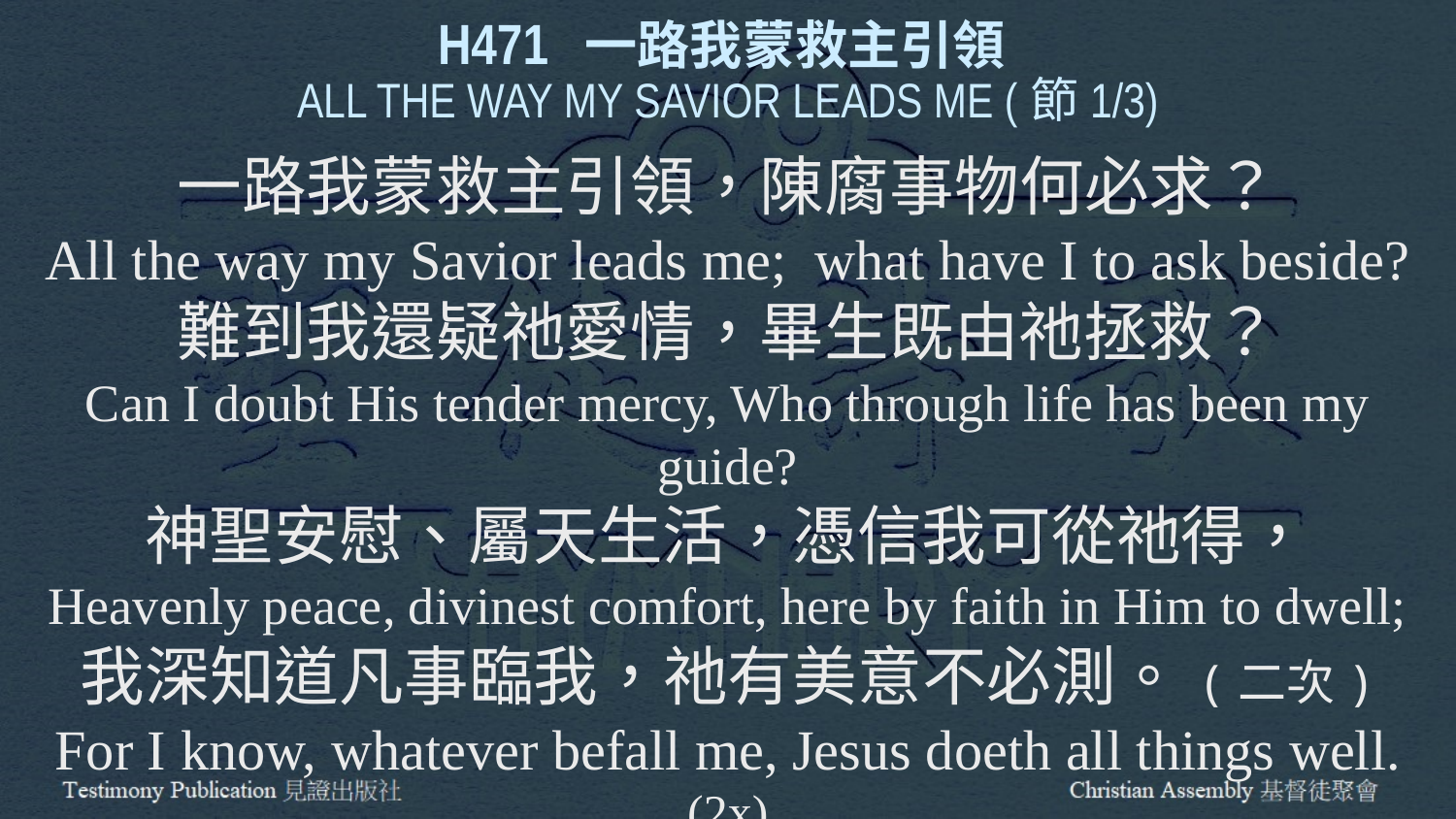

H471  一路我蒙救主引領
ALL THE WAY MY SAVIOR LEADS ME (節1/3)
一路我蒙救主引領，陳腐事物何必求？
All the way my Savior leads me;  what have I to ask beside?
難到我還疑祂愛情，畢生既由祂拯救？
Can I doubt His tender mercy, Who through life has been my guide?
神聖安慰、屬天生活，憑信我可從祂得，
Heavenly peace, divinest comfort, here by faith in Him to dwell;
我深知道凡事臨我，祂有美意不必測。(二次)
For I know, whatever befall me, Jesus doeth all things well. (2x)